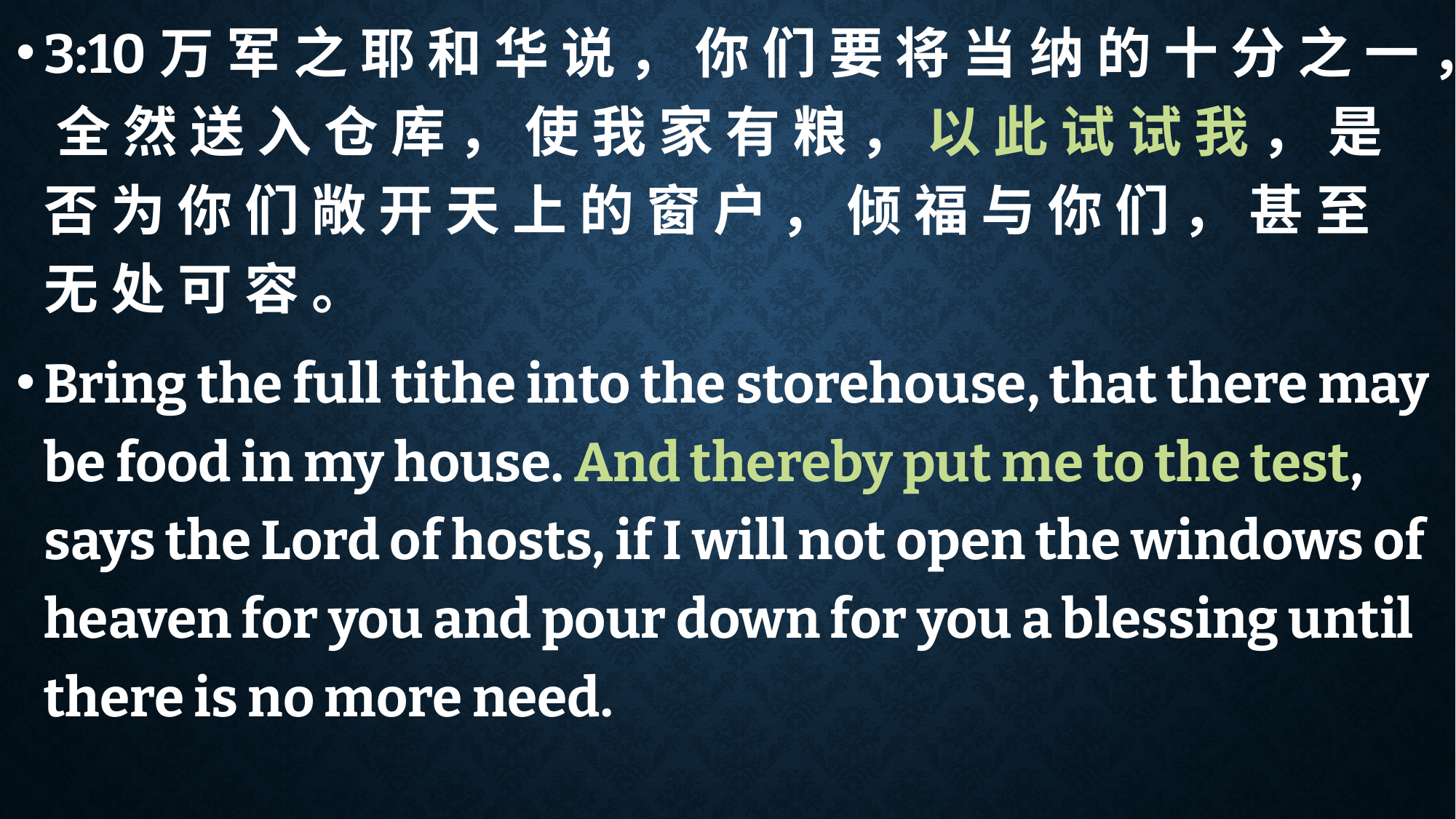

3:10万 军 之 耶 和 华 说 ， 你 们 要 将 当 纳 的 十 分 之 一 ， 全 然 送 入 仓 库 ， 使 我 家 有 粮 ， 以 此 试 试 我 ， 是 否 为 你 们 敞 开 天 上 的 窗 户 ， 倾 福 与 你 们 ， 甚 至 无 处 可 容 。
Bring the full tithe into the storehouse, that there may be food in my house. And thereby put me to the test, says the Lord of hosts, if I will not open the windows of heaven for you and pour down for you a blessing until there is no more need.